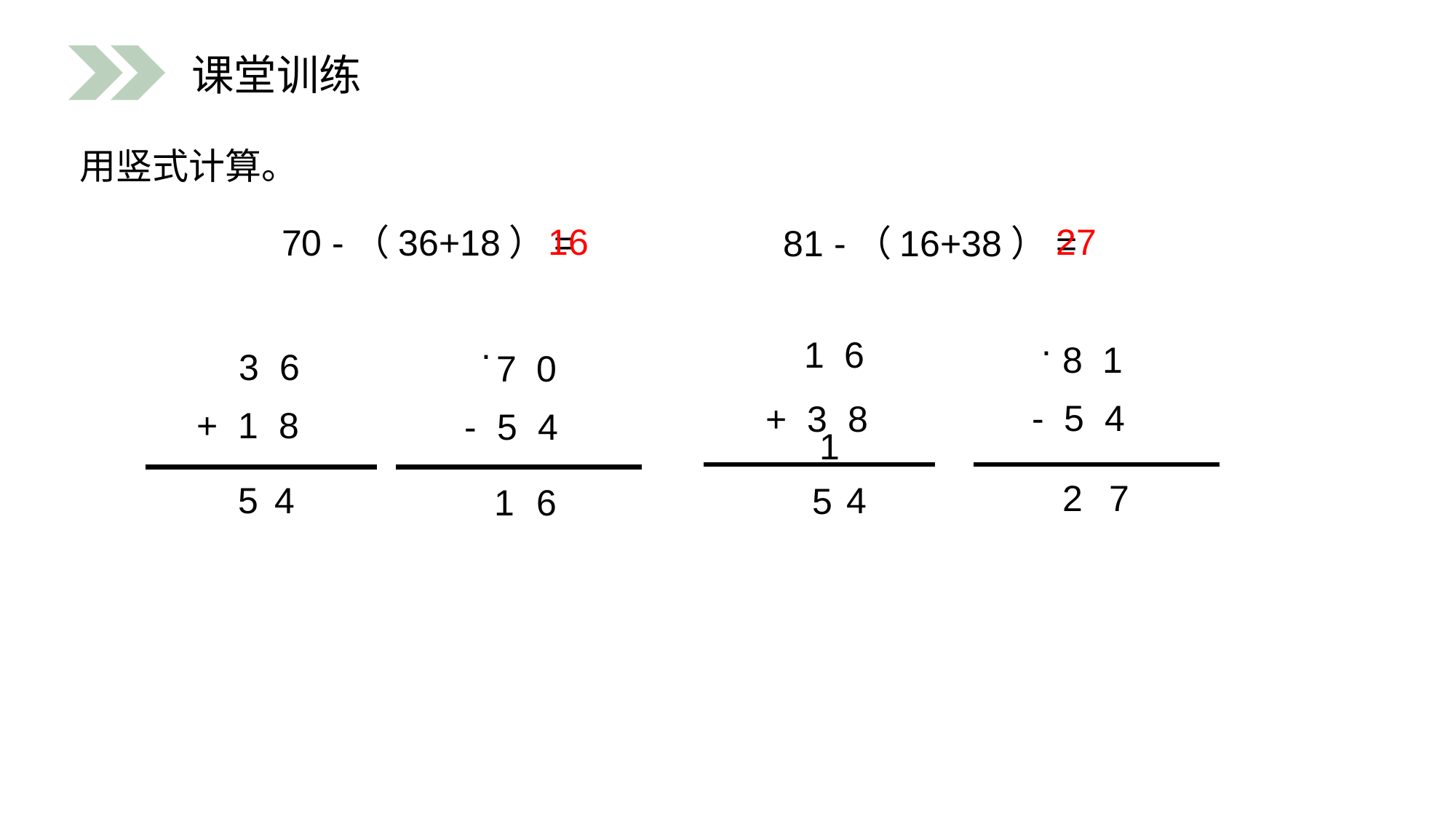

课堂训练
用竖式计算。
27
16
 70 -（36+18）=
 81 -（16+38）=
.
.
   1  6
+  3  8
   8  1
-  5  4
   3  6
+  1  8
   7  0
-  5  4
1
2
7
4
5
4
5
1
6